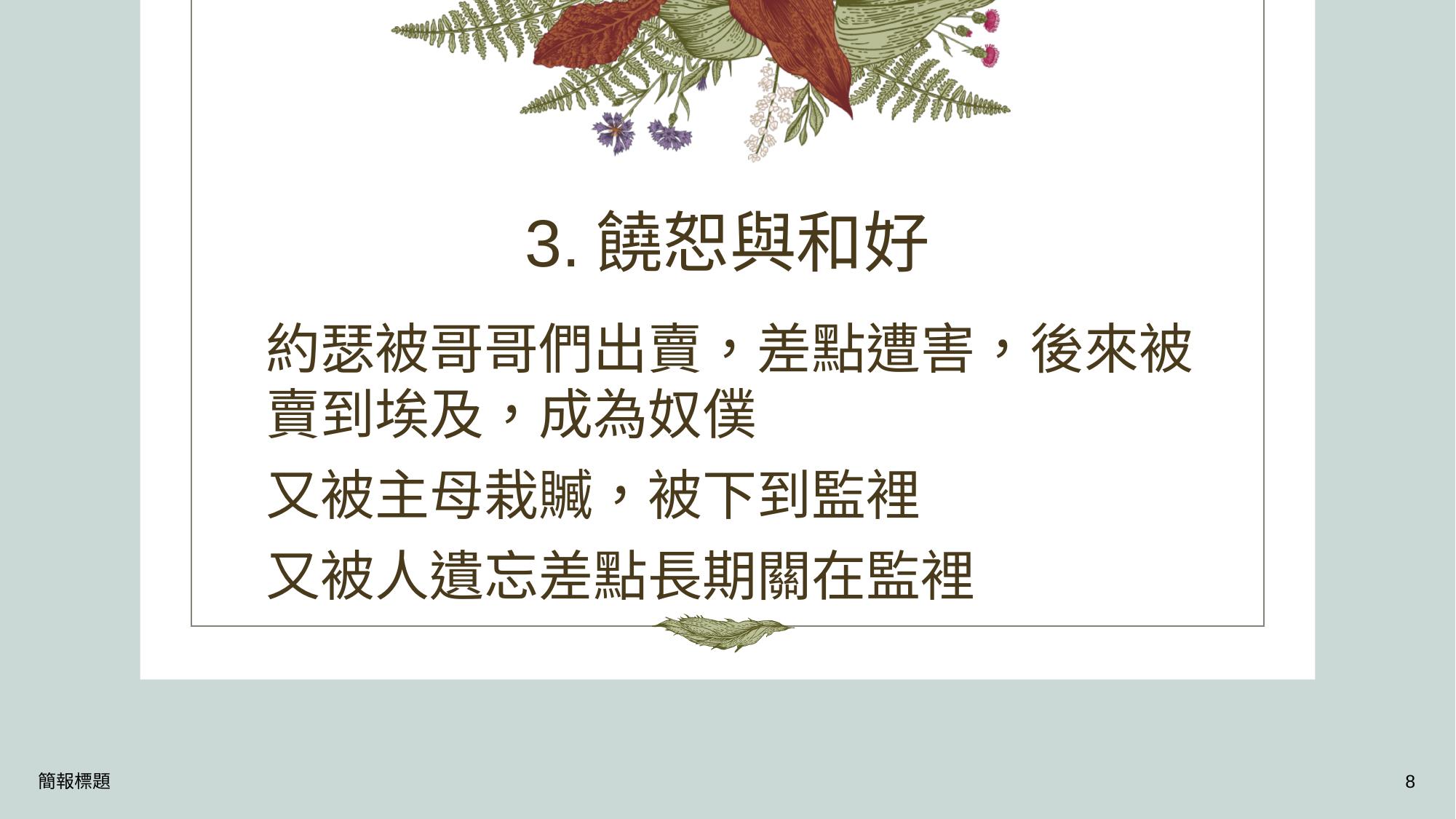

# 3.饒恕與和好
約瑟被哥哥們出賣，差點遭害，後來被賣到埃及，成為奴僕
又被主母栽贓，被下到監裡
又被人遺忘差點長期關在監裡
簡報標題
8